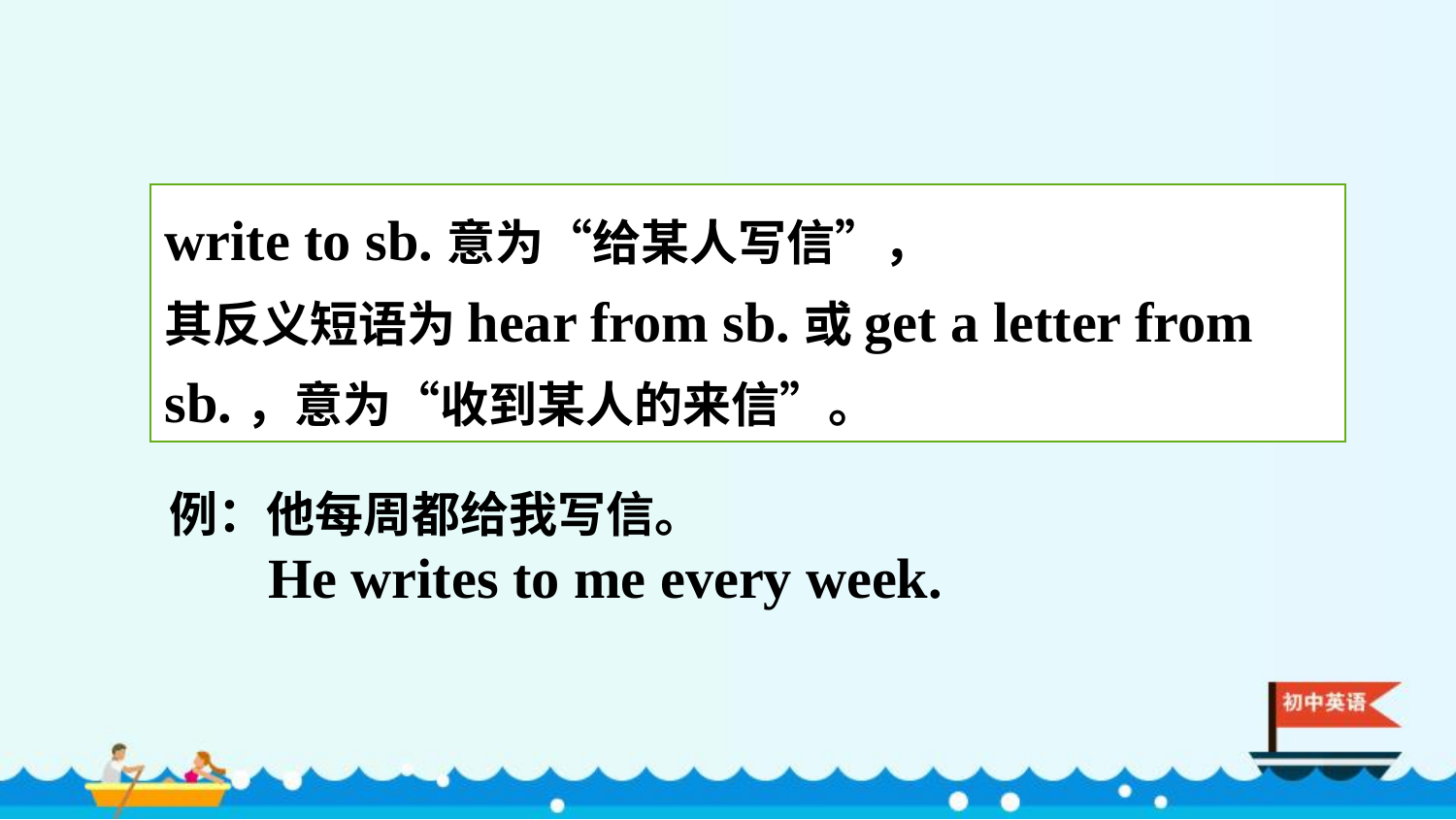

write to sb.意为“给某人写信”，
其反义短语为hear from sb.或get a letter from sb.，意为“收到某人的来信”。
例：他每周都给我写信。
       He writes to me every week.